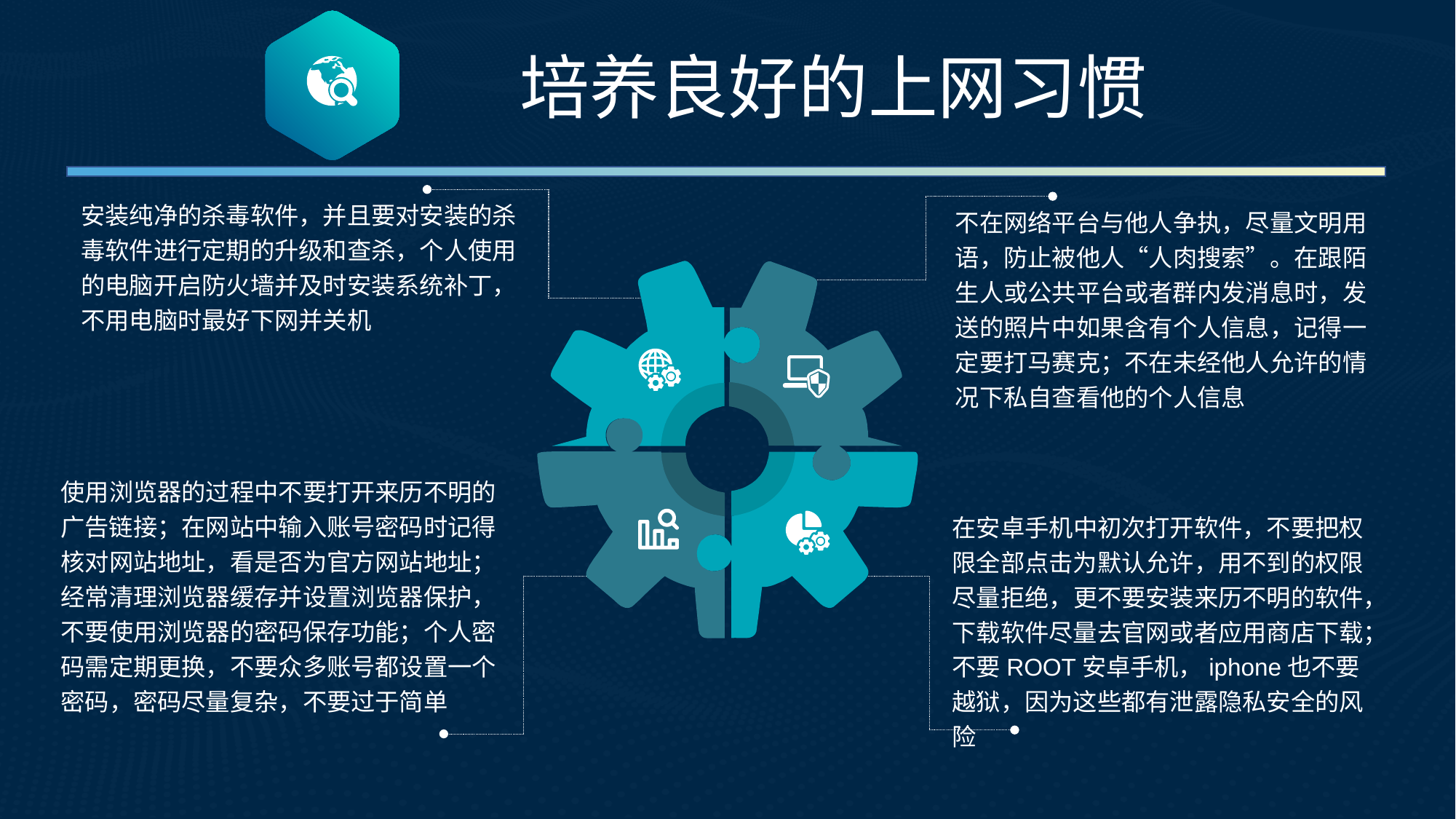

培养良好的上网习惯

安装纯净的杀毒软件，并且要对安装的杀毒软件进行定期的升级和查杀，个人使用的电脑开启防火墙并及时安装系统补丁，不用电脑时最好下网并关机
不在网络平台与他人争执，尽量文明用语，防止被他人“人肉搜索”。在跟陌生人或公共平台或者群内发消息时，发送的照片中如果含有个人信息，记得一定要打马赛克；不在未经他人允许的情况下私自查看他的个人信息

使用浏览器的过程中不要打开来历不明的广告链接；在网站中输入账号密码时记得核对网站地址，看是否为官方网站地址；经常清理浏览器缓存并设置浏览器保护，不要使用浏览器的密码保存功能；个人密码需定期更换，不要众多账号都设置一个密码，密码尽量复杂，不要过于简单
在安卓手机中初次打开软件，不要把权限全部点击为默认允许，用不到的权限尽量拒绝，更不要安装来历不明的软件，下载软件尽量去官网或者应用商店下载；不要ROOT安卓手机，iphone也不要越狱，因为这些都有泄露隐私安全的风险